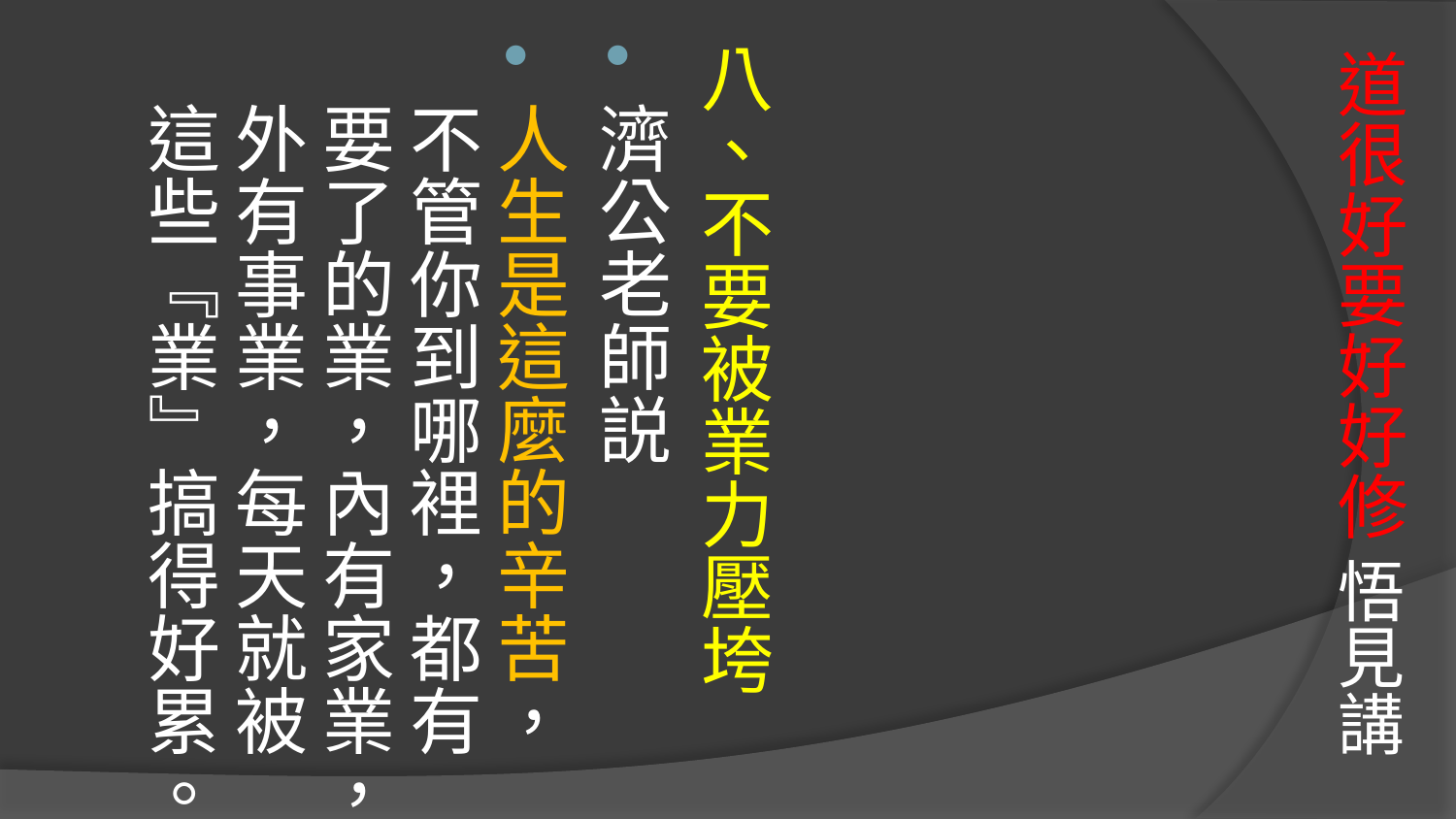

# 道很好要好好修 悟見講
八、不要被業力壓垮
濟公老師説
人生是這麼的辛苦，不管你到哪裡，都有要了的業，內有家業，外有事業，每天就被這些『業』搞得好累。